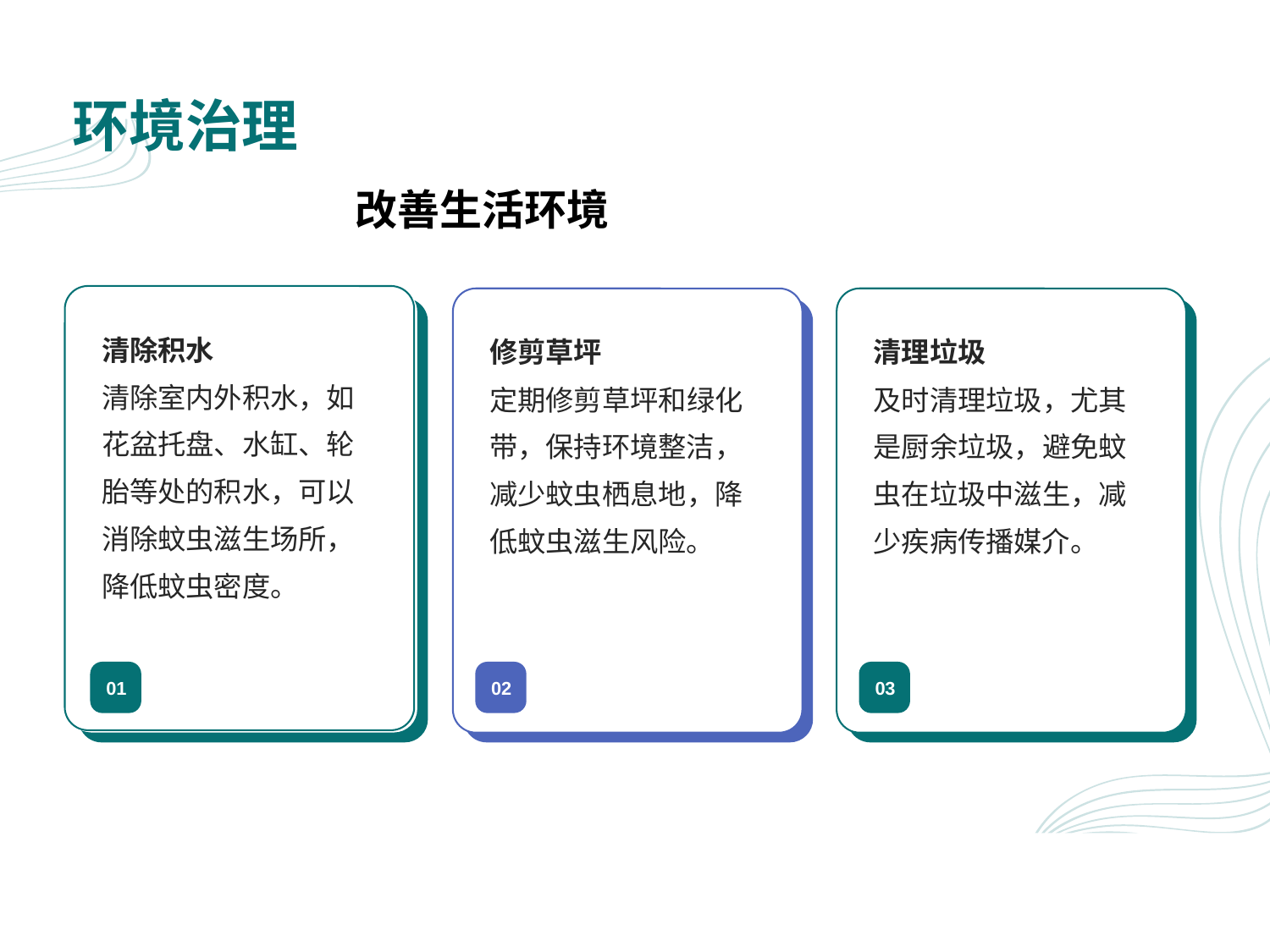

# 环境治理
改善生活环境
清除积水
清除室内外积水，如花盆托盘、水缸、轮胎等处的积水，可以消除蚊虫滋生场所，降低蚊虫密度。
修剪草坪
定期修剪草坪和绿化带，保持环境整洁，减少蚊虫栖息地，降低蚊虫滋生风险。
清理垃圾
及时清理垃圾，尤其是厨余垃圾，避免蚊虫在垃圾中滋生，减少疾病传播媒介。

01
02
03